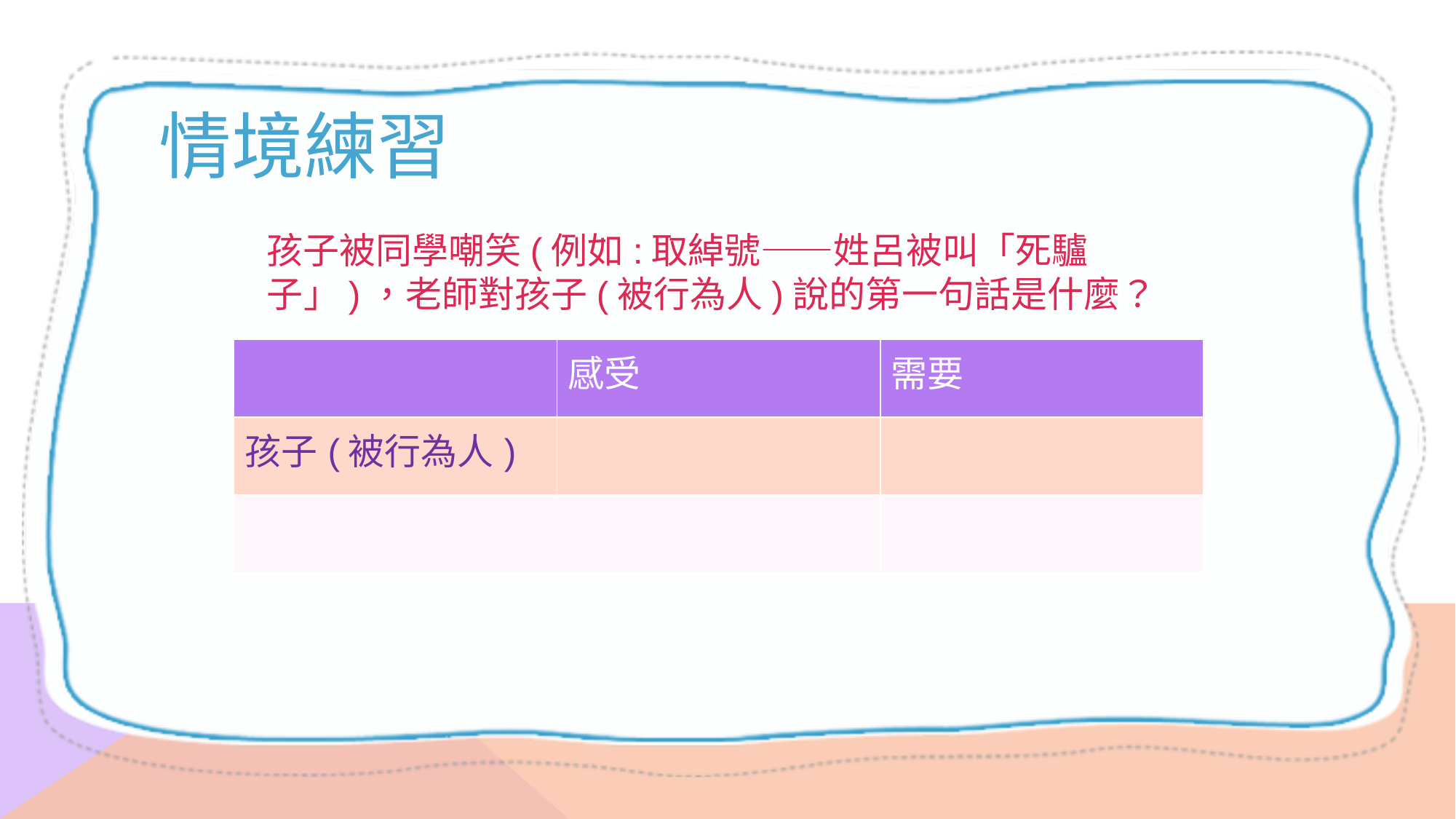

情境練習
孩子被同學嘲笑(例如:取綽號——姓呂被叫「死驢子」)，老師對孩子(被行為人)說的第一句話是什麼？
|  | 感受 | 需要 |
| --- | --- | --- |
| 孩子(被行為人) |  |  |
|  |  |  |